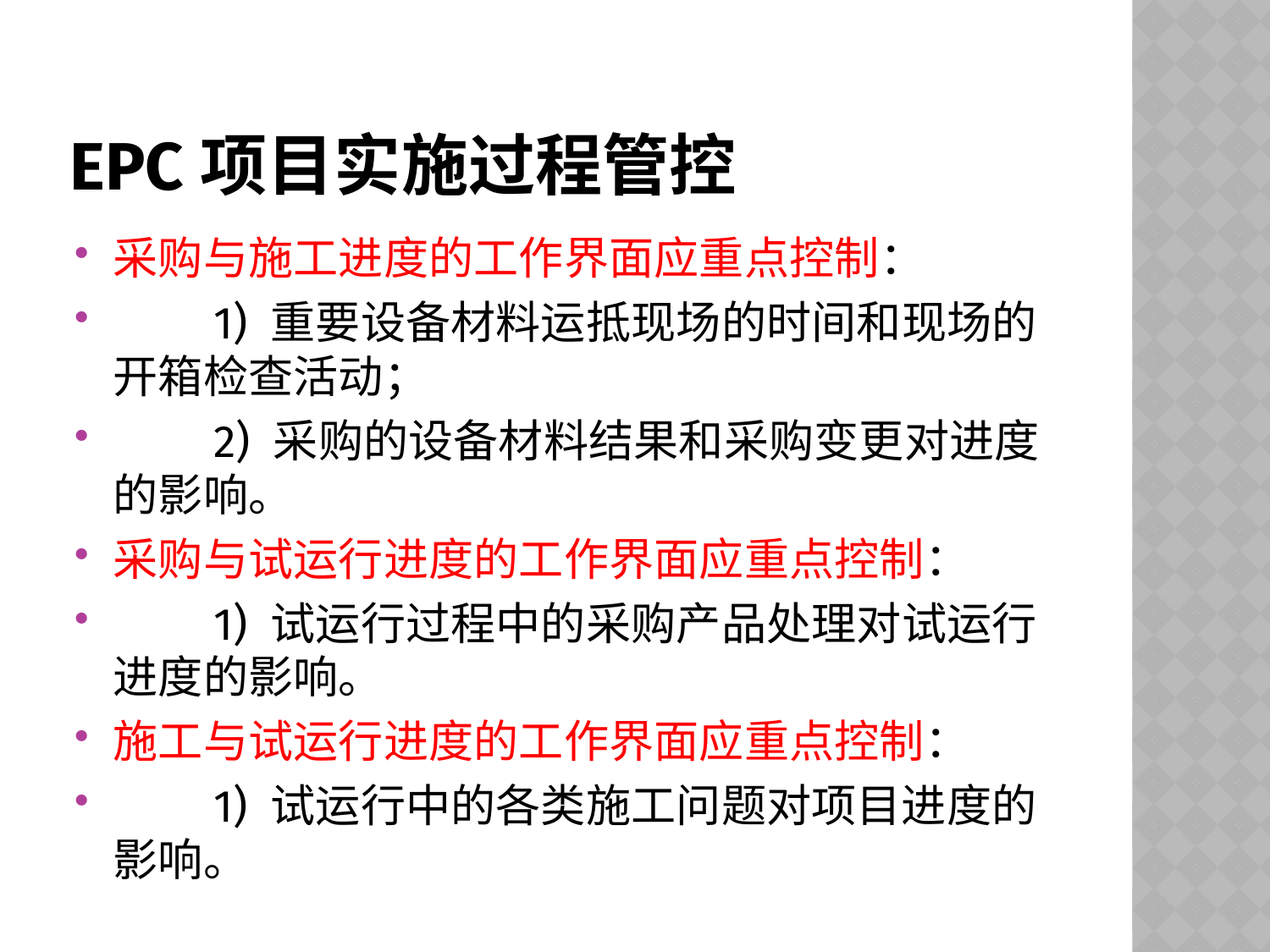

# EPC项目实施过程管控
采购与施工进度的工作界面应重点控制：
　　1) 重要设备材料运抵现场的时间和现场的开箱检查活动；
　　2) 采购的设备材料结果和采购变更对进度的影响。
采购与试运行进度的工作界面应重点控制：
　　1) 试运行过程中的采购产品处理对试运行进度的影响。
施工与试运行进度的工作界面应重点控制：
　　1) 试运行中的各类施工问题对项目进度的影响。